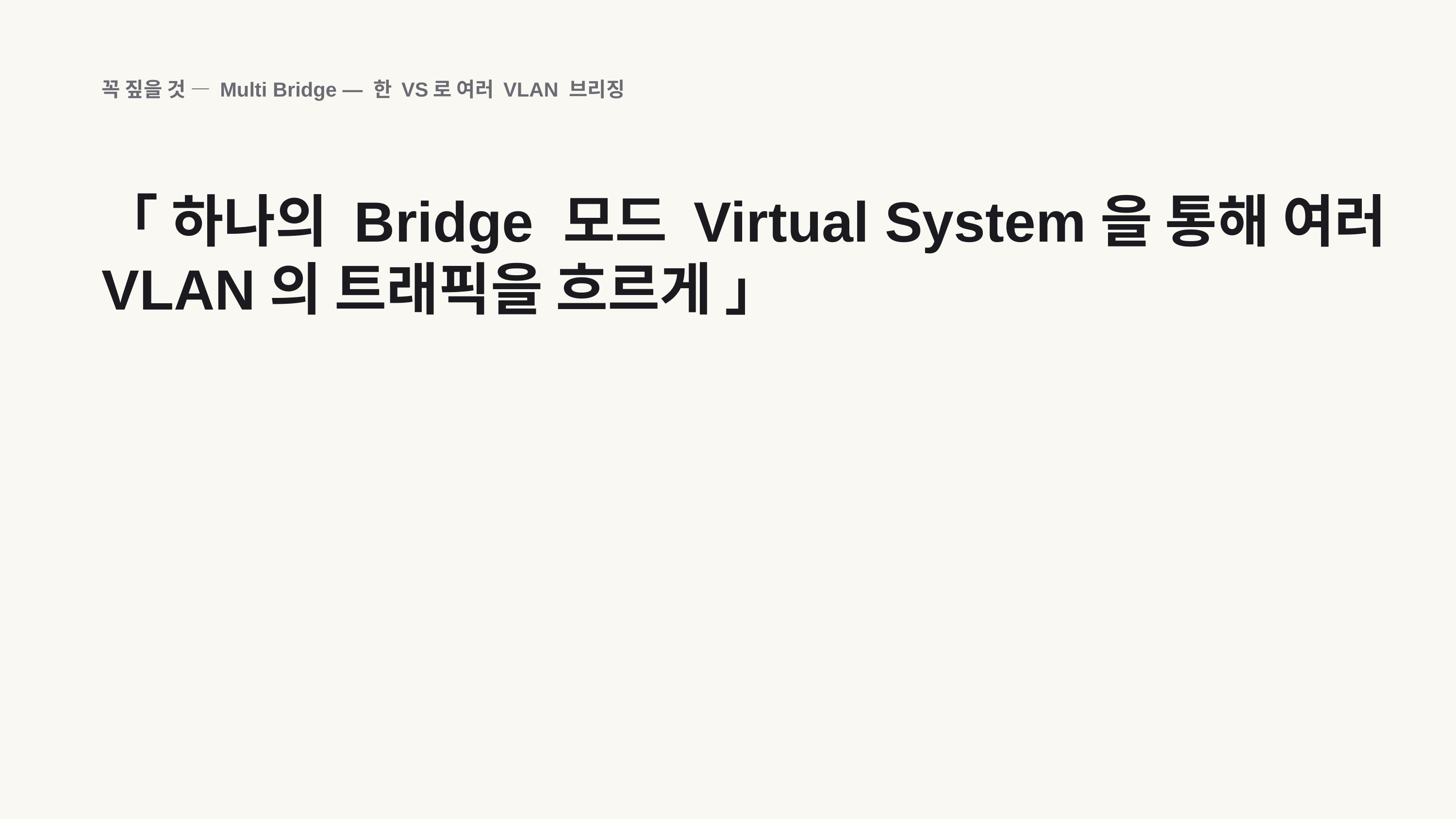

꼭 짚을 것 — Multi Bridge — 한 VS로 여러 VLAN 브리징
「 하나의 Bridge 모드 Virtual System을 통해 여러 VLAN의 트래픽을 흐르게 」